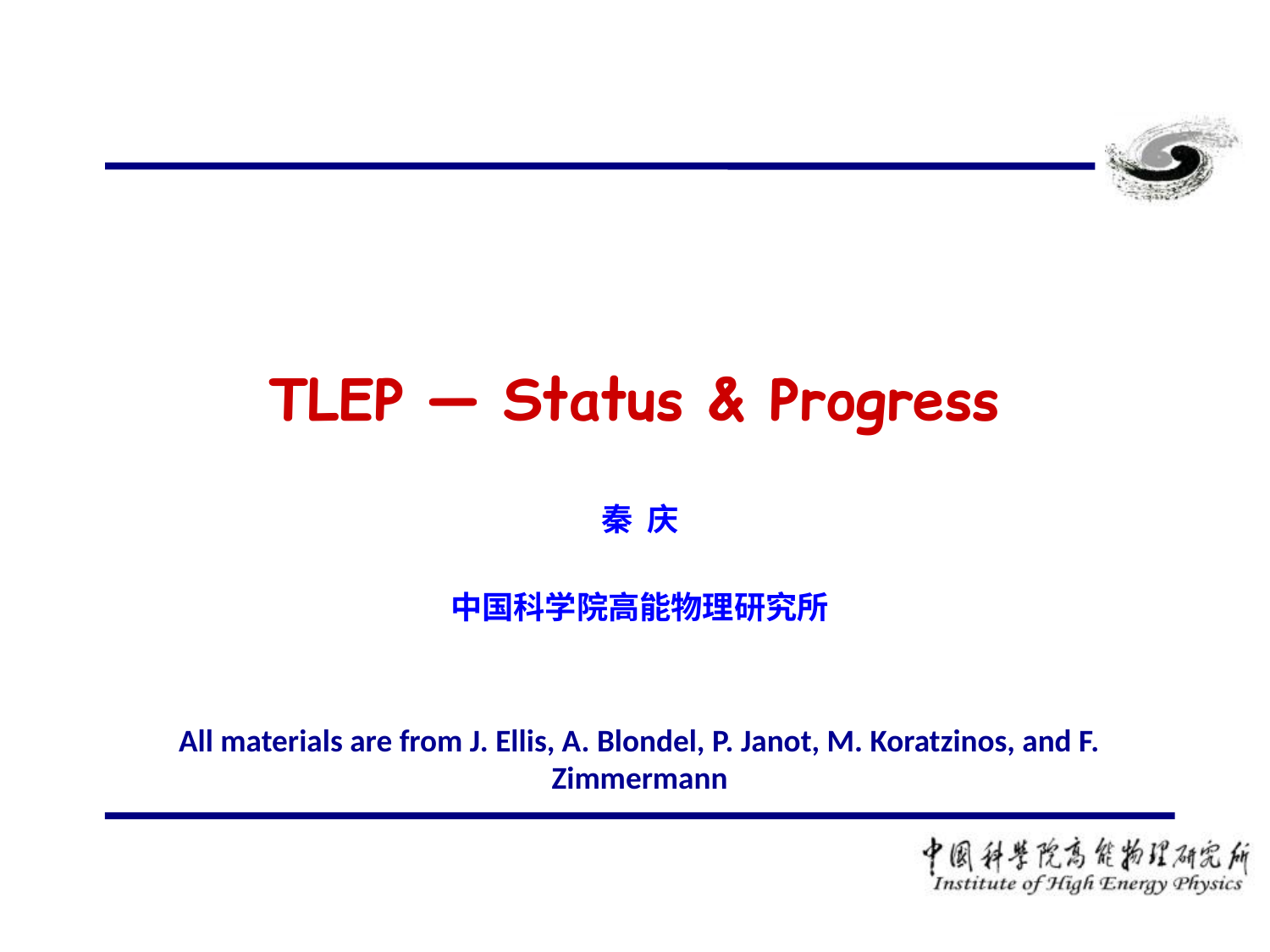

# TLEP — Status & Progress
秦  庆

中国科学院高能物理研究所

All materials are from J. Ellis, A. Blondel, P. Janot, M. Koratzinos, and F. Zimmermann